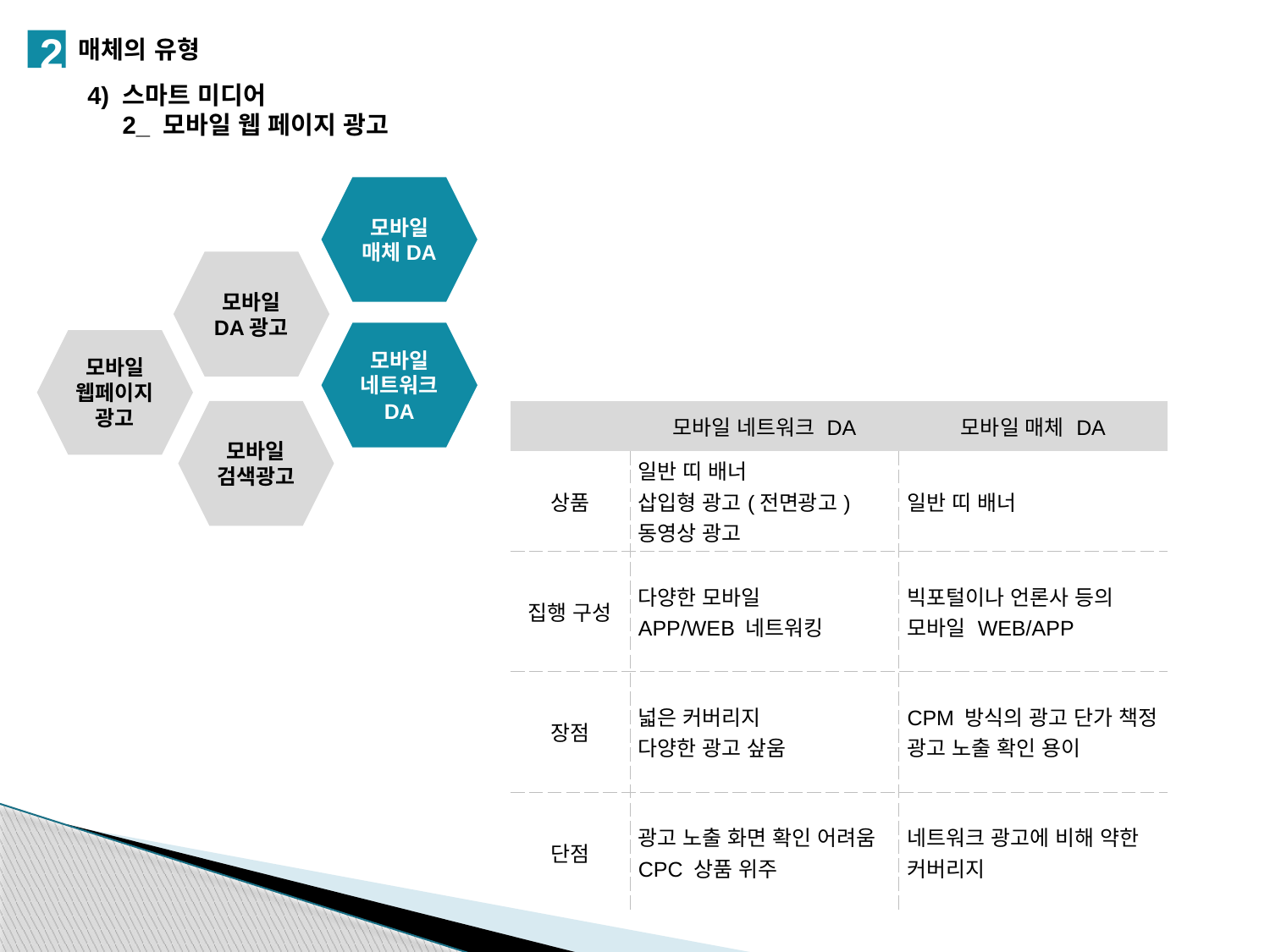

2
매체의 유형

4) 스마트 미디어
     2_ 모바일 웹 페이지 광고
모바일
매체DA
모바일
DA광고
모바일
네트워크
DA
모바일
웹페이지
광고
모바일
검색광고
|  | 모바일 네트워크 DA | 모바일 매체 DA |
| --- | --- | --- |
| 상품 | 일반 띠 배너 삽입형 광고(전면광고) 동영상 광고 | 일반 띠 배너 |
| 집행 구성 | 다양한 모바일 APP/WEB 네트워킹 | 빅포털이나 언론사 등의 모바일 WEB/APP |
| 장점 | 넓은 커버리지 다양한 광고 샆움 | CPM 방식의 광고 단가 책정 광고 노출 확인 용이 |
| 단점 | 광고 노출 화면 확인 어려움 CPC 상품 위주 | 네트워크 광고에 비해 약한 커버리지 |